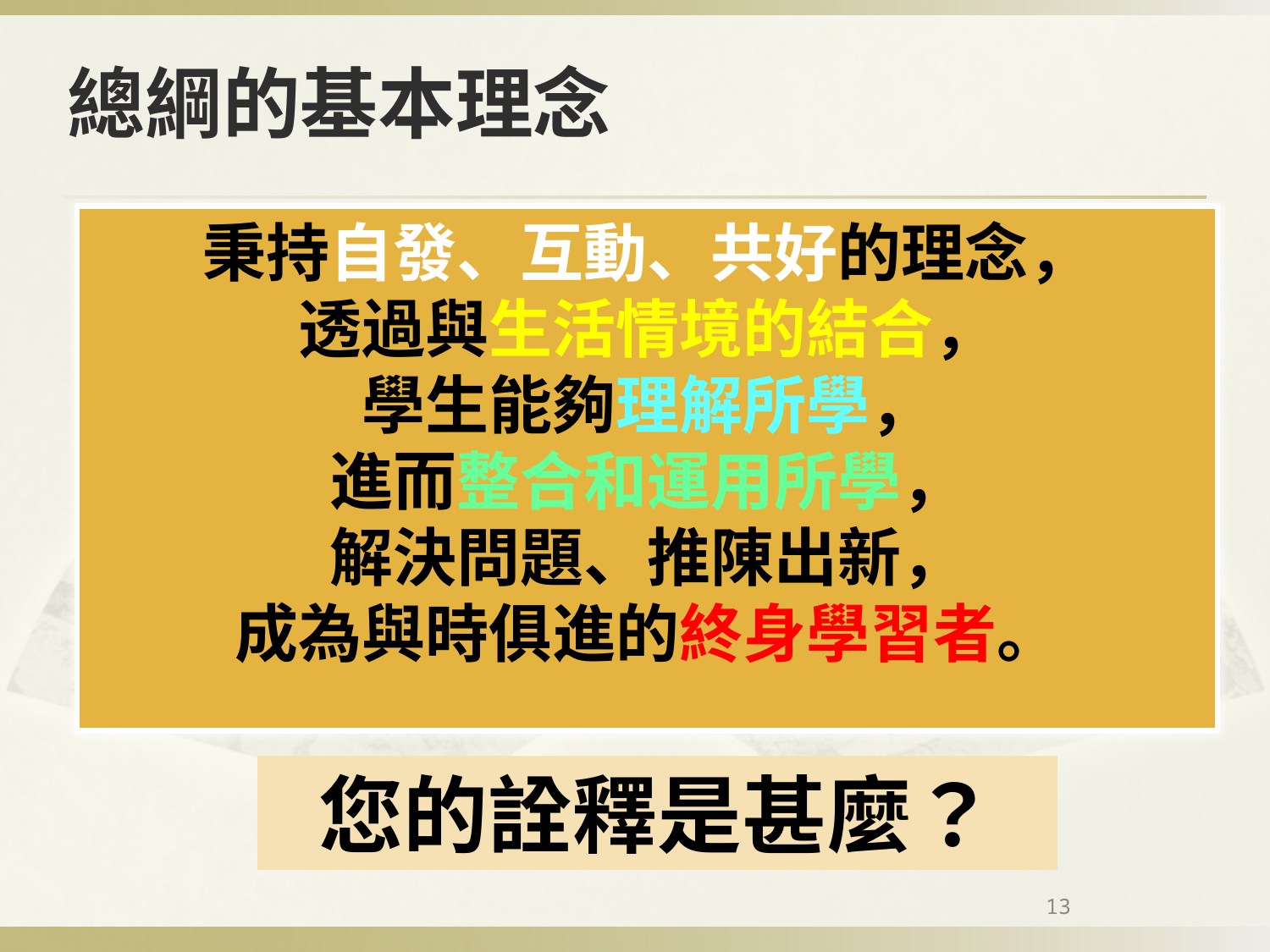

總綱的基本理念
秉持自發、互動、共好的理念，
透過與生活情境的結合，
學生能夠理解所學，
進而整合和運用所學，
解決問題、推陳出新，
成為與時俱進的終身學習者。
您的詮釋是甚麼？
13